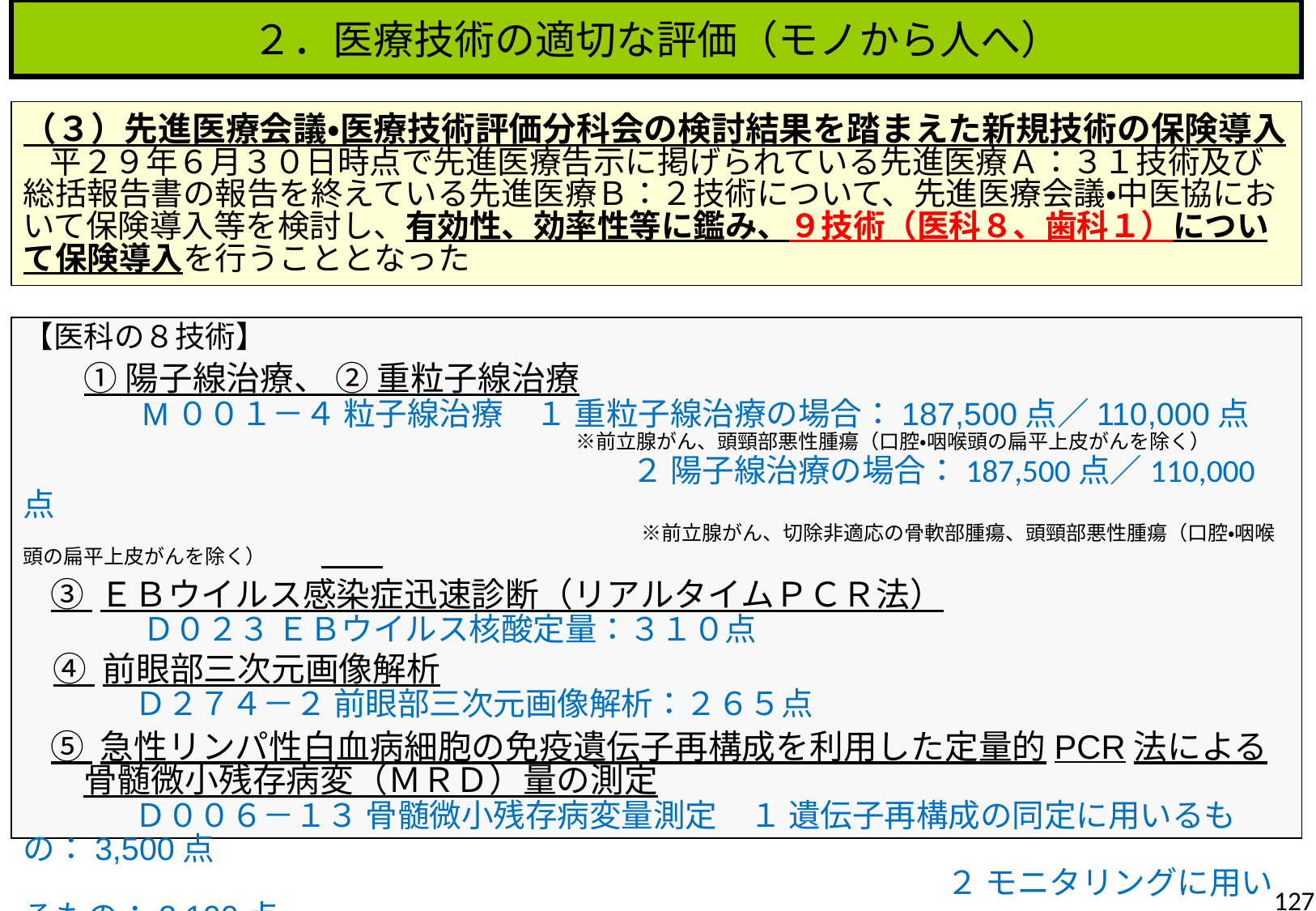

２．医療技術の適切な評価（モノから人へ）
（３）先進医療会議・医療技術評価分科会の検討結果を踏まえた新規技術の保険導入
　平２９年６月３０日時点で先進医療告示に掲げられている先進医療Ａ：３１技術及び総括報告書の報告を終えている先進医療Ｂ：２技術について、先進医療会議・中医協において保険導入等を検討し、有効性、効率性等に鑑み、９技術（医科８、歯科１）について保険導入を行うこととなった

【医科の８技術】
　　① 陽子線治療、 ② 重粒子線治療
　　　   M００１－４ 粒子線治療　１ 重粒子線治療の場合：187,500点／110,000点
　　　　　　　　　　　　　                       ※前立腺がん、頭頸部悪性腫瘍（口腔・咽喉頭の扁平上皮がんを除く）
　　　　　　　　　　　　　　　　　 　        ２ 陽子線治療の場合：187,500点／110,000点
　　　　　　　　　　　　　　　　　　　      ※前立腺がん、切除非適応の骨軟部腫瘍、頭頸部悪性腫瘍（口腔・咽喉頭の扁平上皮がんを除く）
    ③ ＥＢウイルス感染症迅速診断（リアルタイムＰＣＲ法）
　　　    Ｄ０２３ ＥＢウイルス核酸定量：３１０点
    ④ 前眼部三次元画像解析
　　　   Ｄ２７４－２ 前眼部三次元画像解析：２６５点
    ⑤ 急性リンパ性白血病細胞の免疫遺伝子再構成を利用した定量的PCR法による
       骨髄微小残存病変（ＭＲＤ）量の測定
　　　   Ｄ００６－１３ 骨髄微小残存病変量測定　１ 遺伝子再構成の同定に用いるもの：3,500点
　　　　　　　　　　　　　　　　　　　　　　　　　　　 　   ２ モニタリングに用いるもの：2,100点

127